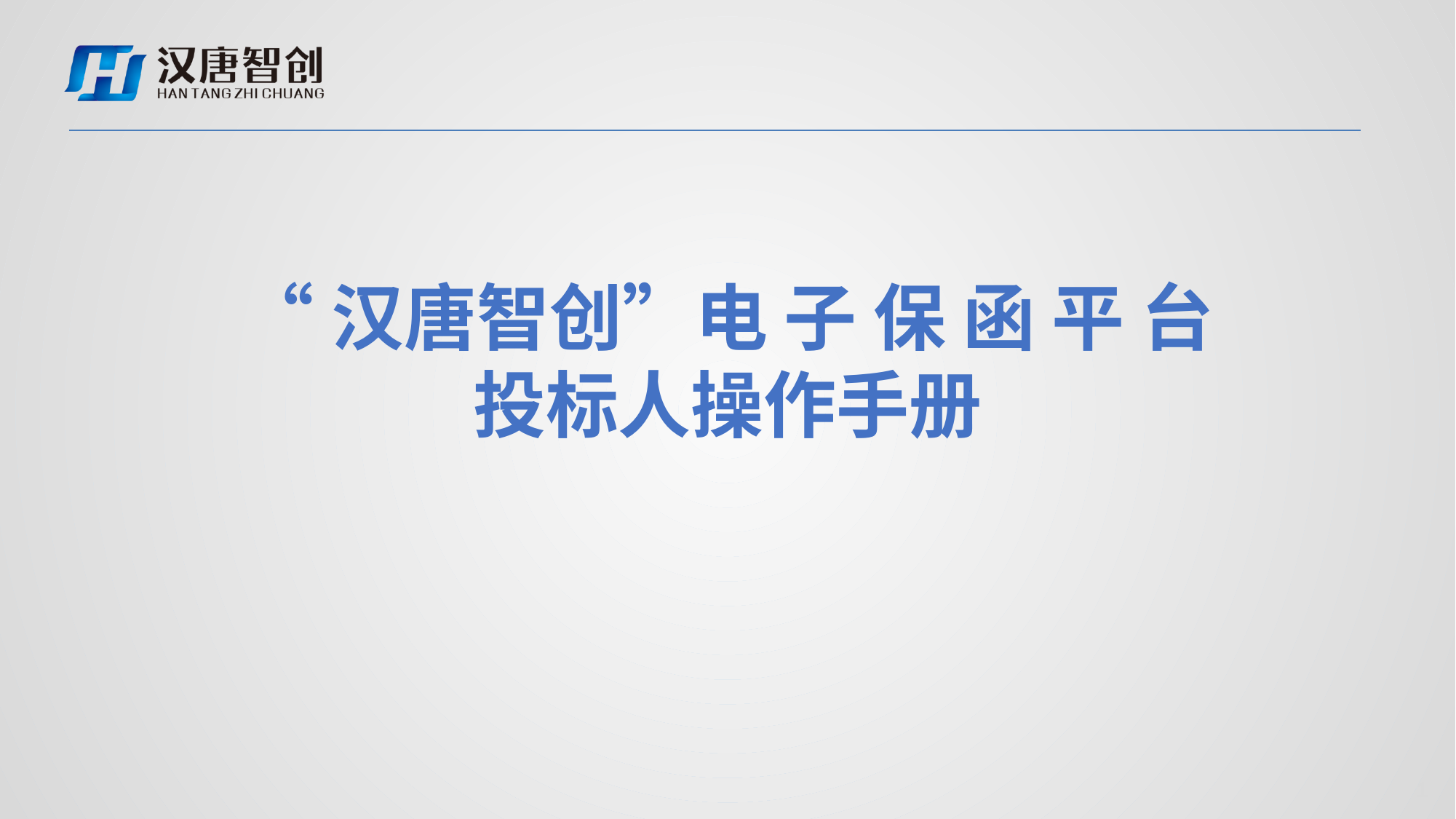

“汉唐智创”电 子 保 函 平 台
投标人操作手册